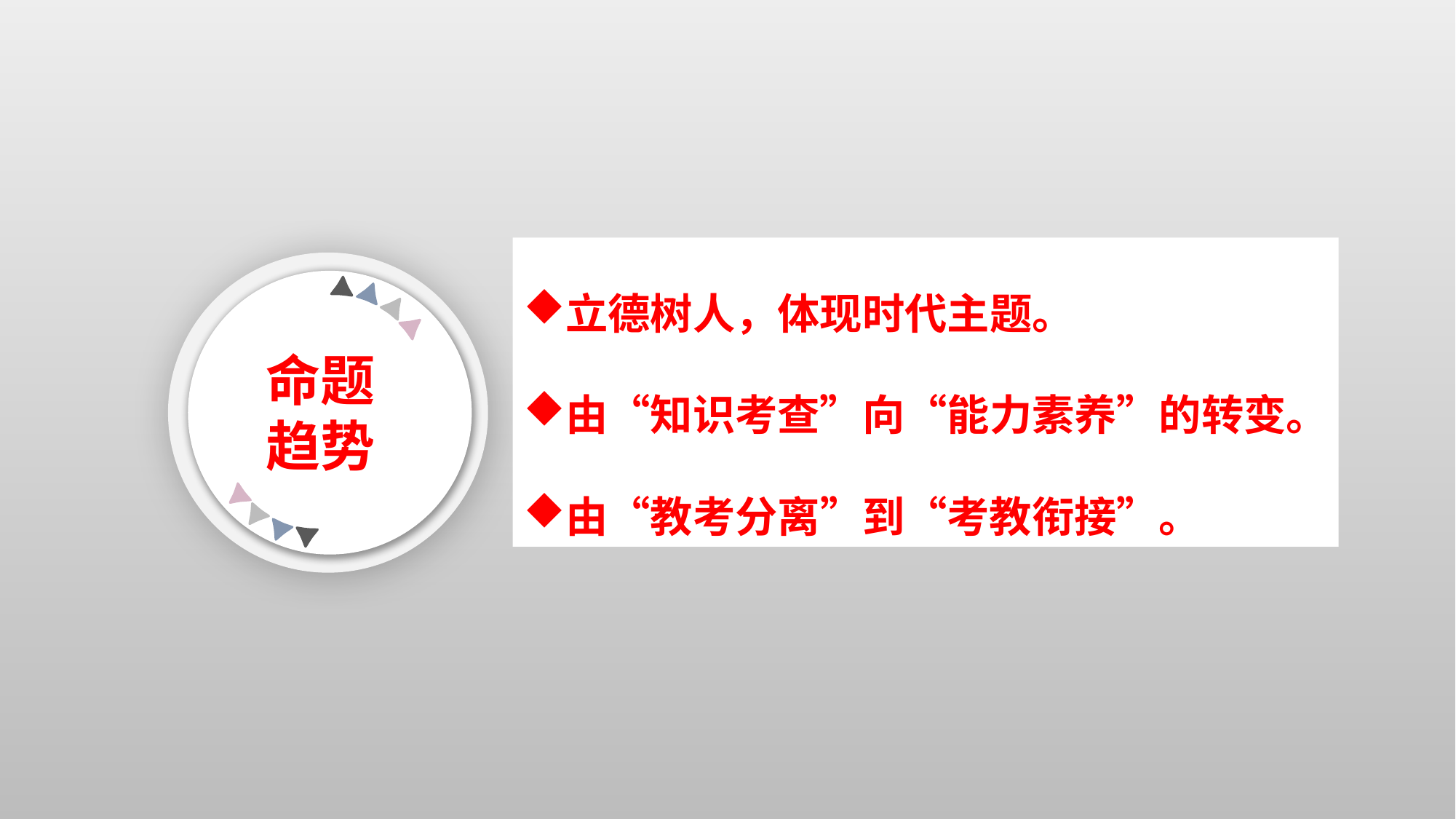

立德树人，体现时代主题。

由“知识考查”向“能力素养”的转变。

由“教考分离”到“考教衔接”。
命题
趋势